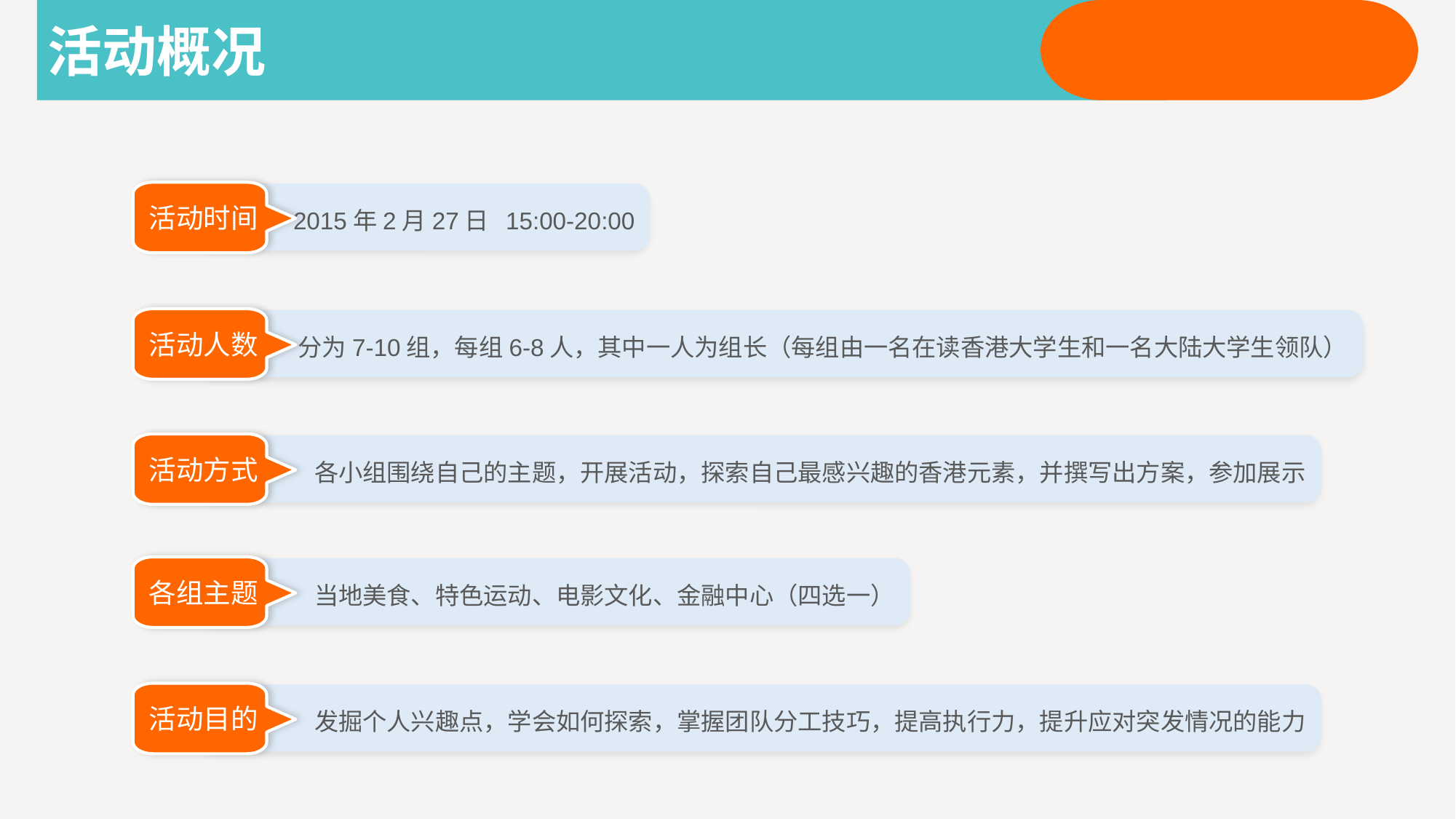

活动概况

活动时间
2015年2月27日  15:00-20:00
活动人数
分为7-10组，每组6-8人，其中一人为组长（每组由一名在读香港大学生和一名大陆大学生领队）
活动方式
各小组围绕自己的主题，开展活动，探索自己最感兴趣的香港元素，并撰写出方案，参加展示
各组主题
当地美食、特色运动、电影文化、金融中心（四选一）
活动目的
发掘个人兴趣点，学会如何探索，掌握团队分工技巧，提高执行力，提升应对突发情况的能力